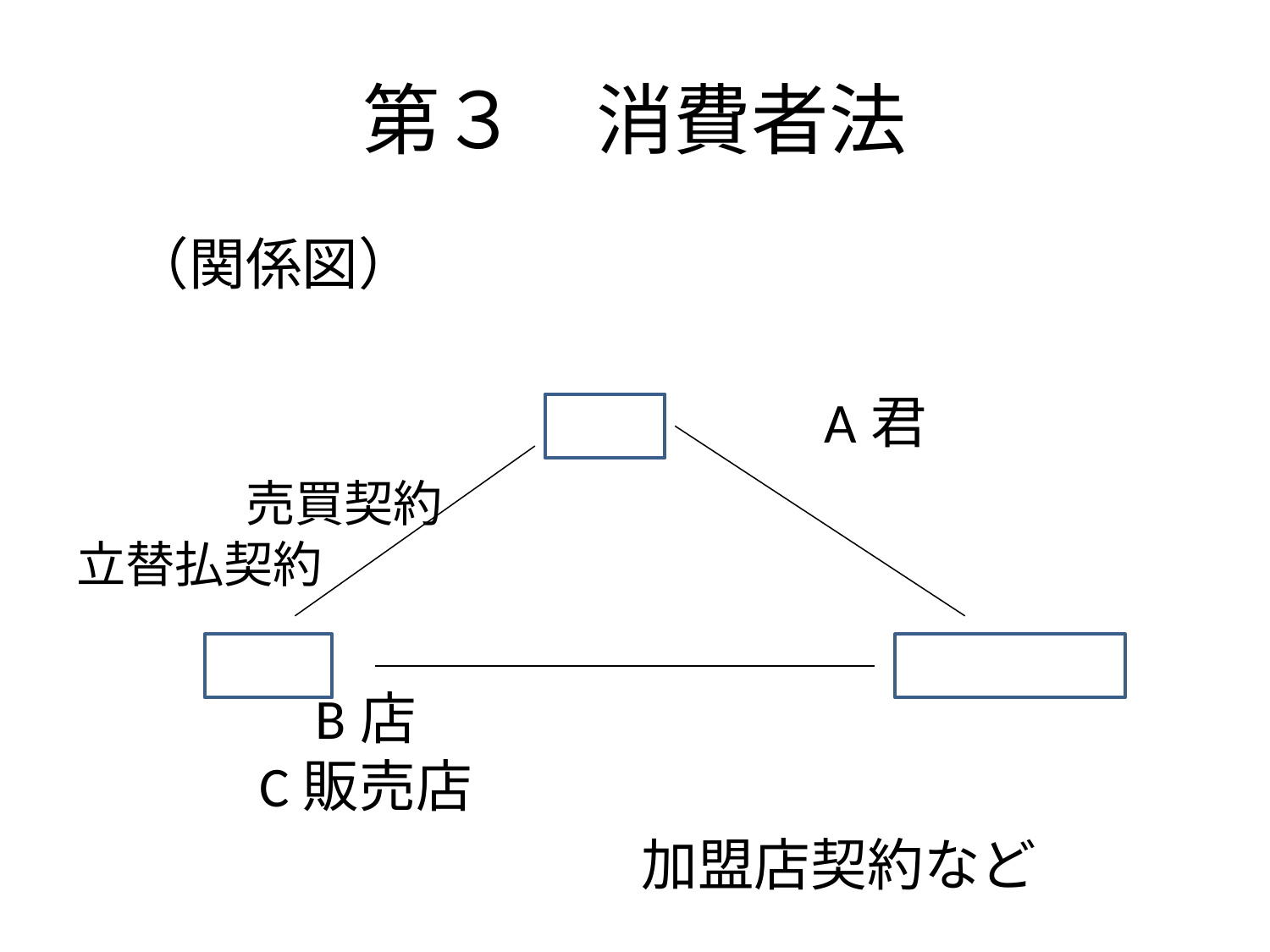

# 第３　消費者法
　（関係図）

　　　　　　　　　　　　　A君
　　　売買契約　　　　　　　　　　　　　　　立替払契約

　　　　B店　　　　　　　　　　　　　　　　C販売店
　　　　　　　　　　加盟店契約など